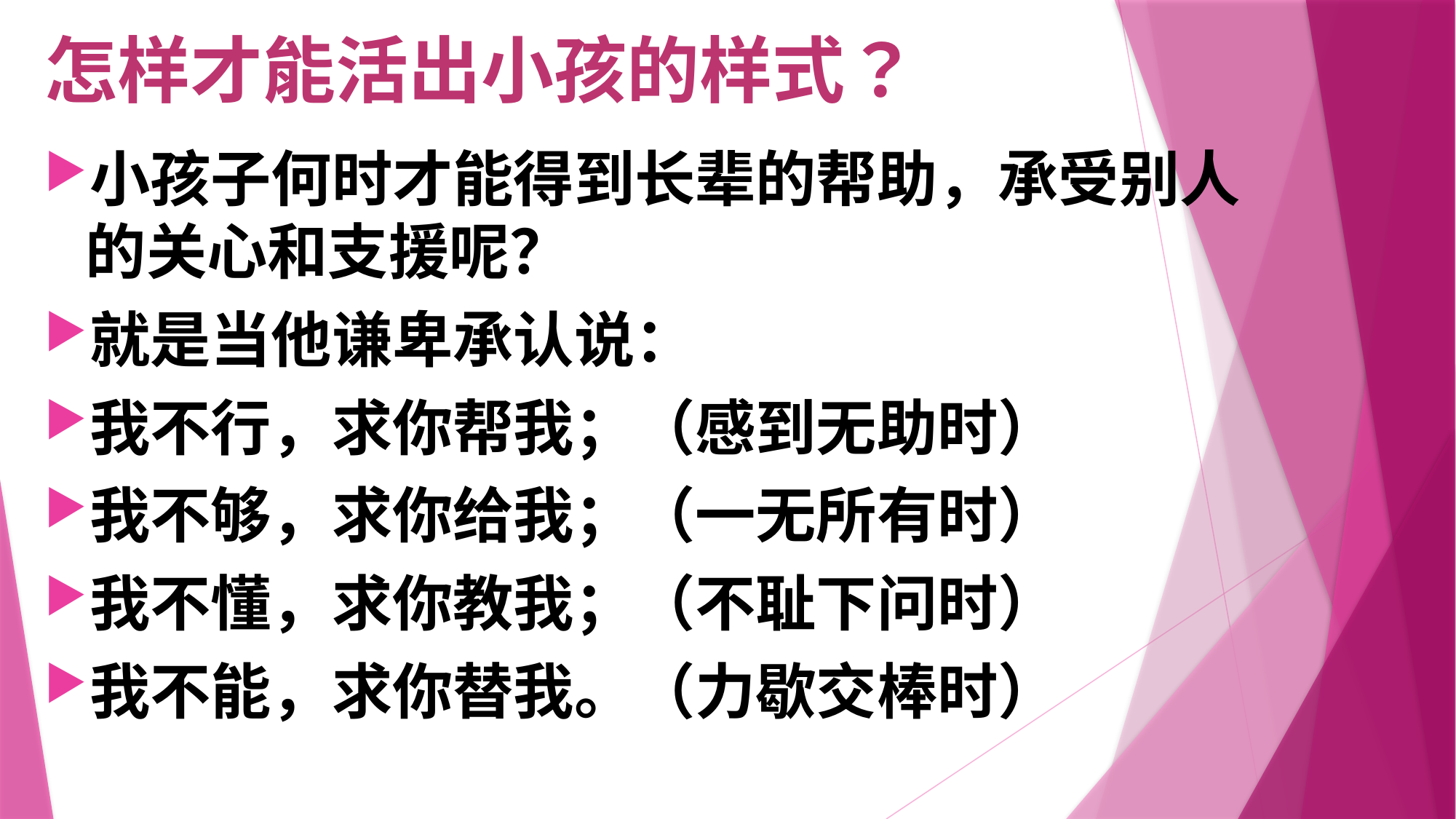

# 怎样才能活出小孩的样式？
小孩子何时才能得到长辈的帮助，承受别人的关心和支援呢？
就是当他谦卑承认说：
我不行，求你帮我；（感到无助时）
我不够，求你给我；（一无所有时）
我不懂，求你教我；（不耻下问时）
我不能，求你替我。（力歇交棒时）